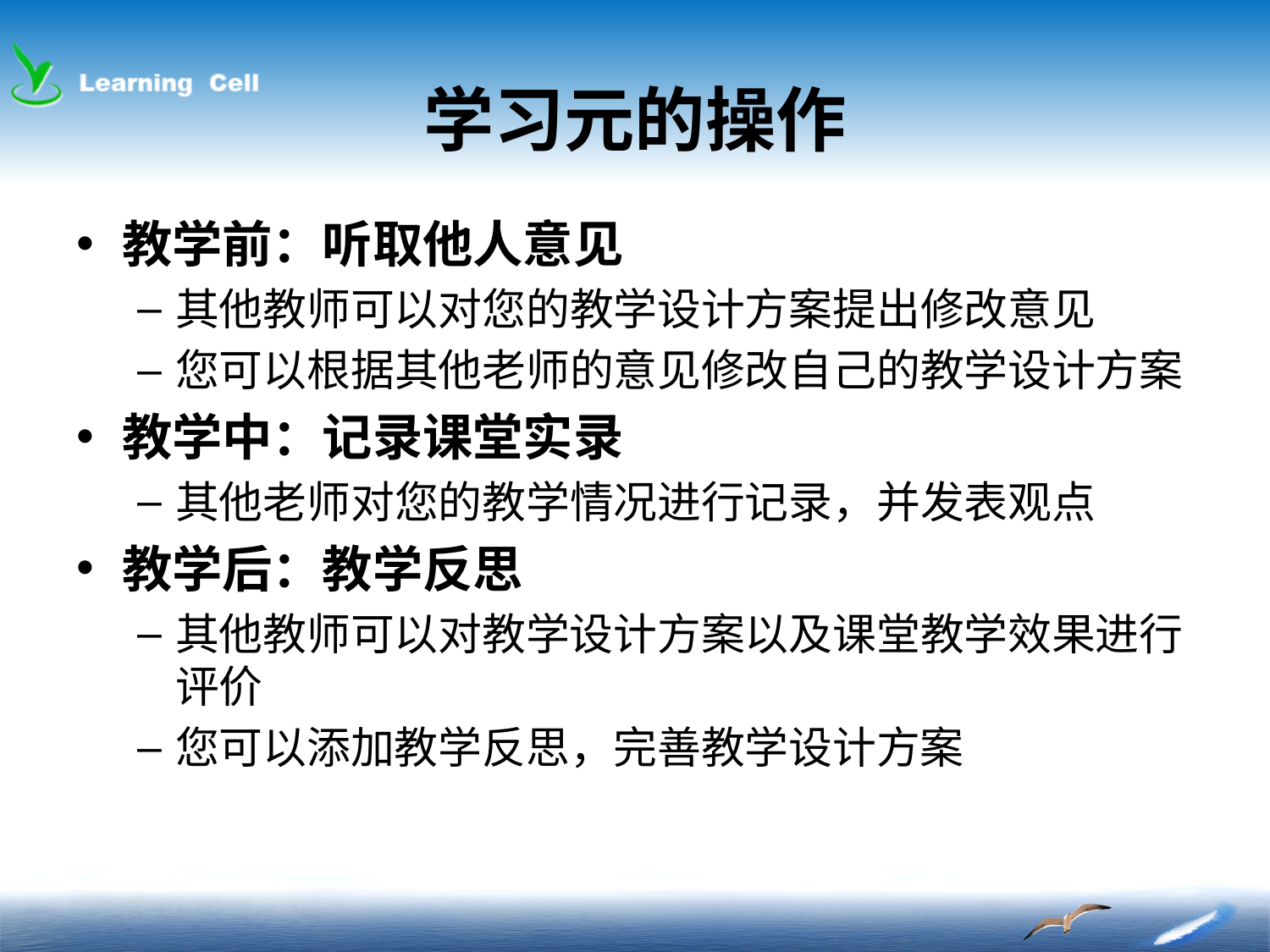

# 学习元的操作
教学前：听取他人意见
其他教师可以对您的教学设计方案提出修改意见
您可以根据其他老师的意见修改自己的教学设计方案
教学中：记录课堂实录
其他老师对您的教学情况进行记录，并发表观点
教学后：教学反思
其他教师可以对教学设计方案以及课堂教学效果进行评价
您可以添加教学反思，完善教学设计方案